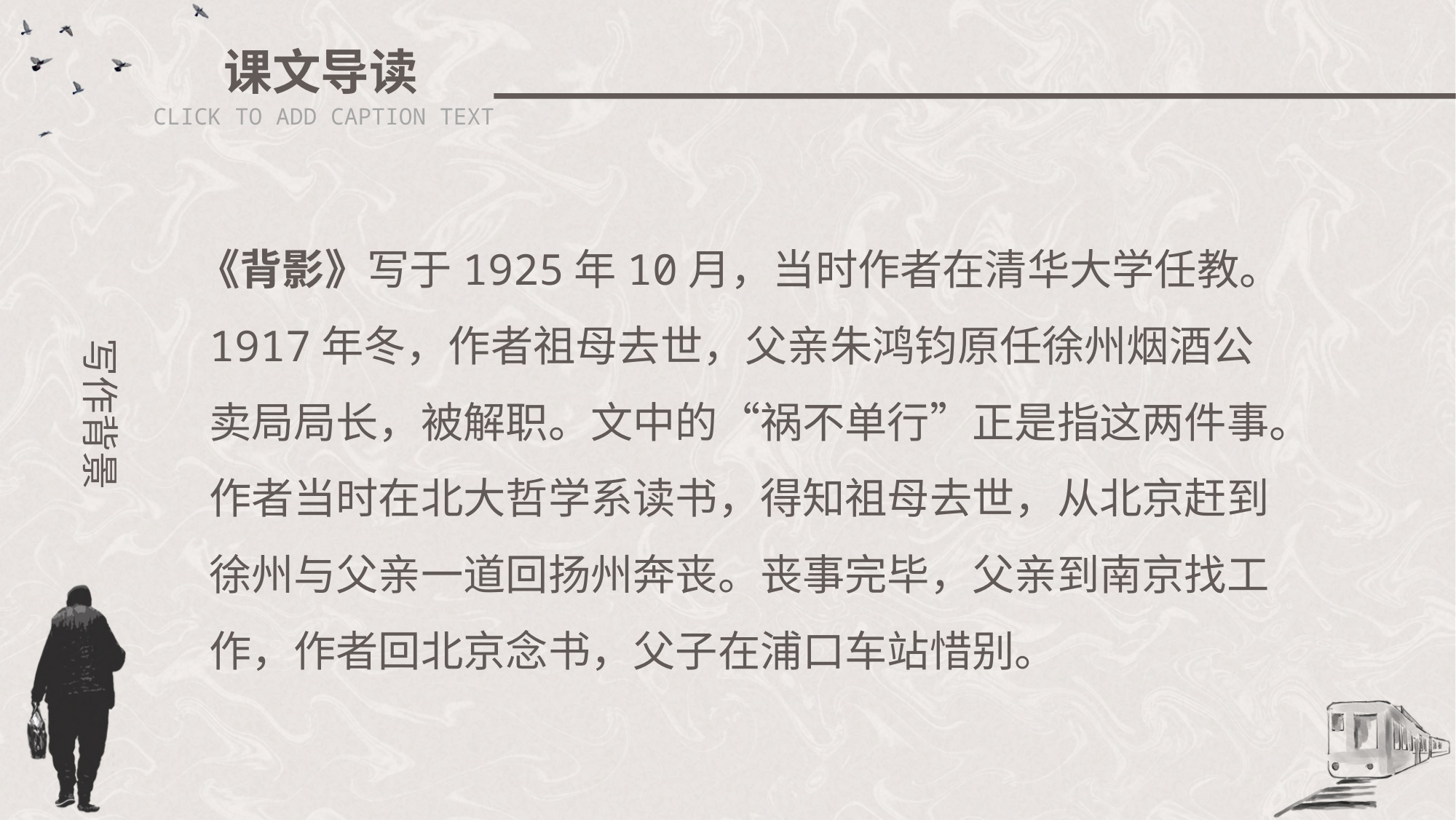

课文导读

CLICK TO ADD CAPTION TEXT
  《背影》写于1925年10月，当时作者在清华大学任教。1917年冬，作者祖母去世，父亲朱鸿钧原任徐州烟酒公卖局局长，被解职。文中的“祸不单行”正是指这两件事。作者当时在北大哲学系读书，得知祖母去世，从北京赶到徐州与父亲一道回扬州奔丧。丧事完毕，父亲到南京找工作，作者回北京念书，父子在浦口车站惜别。
写作背景